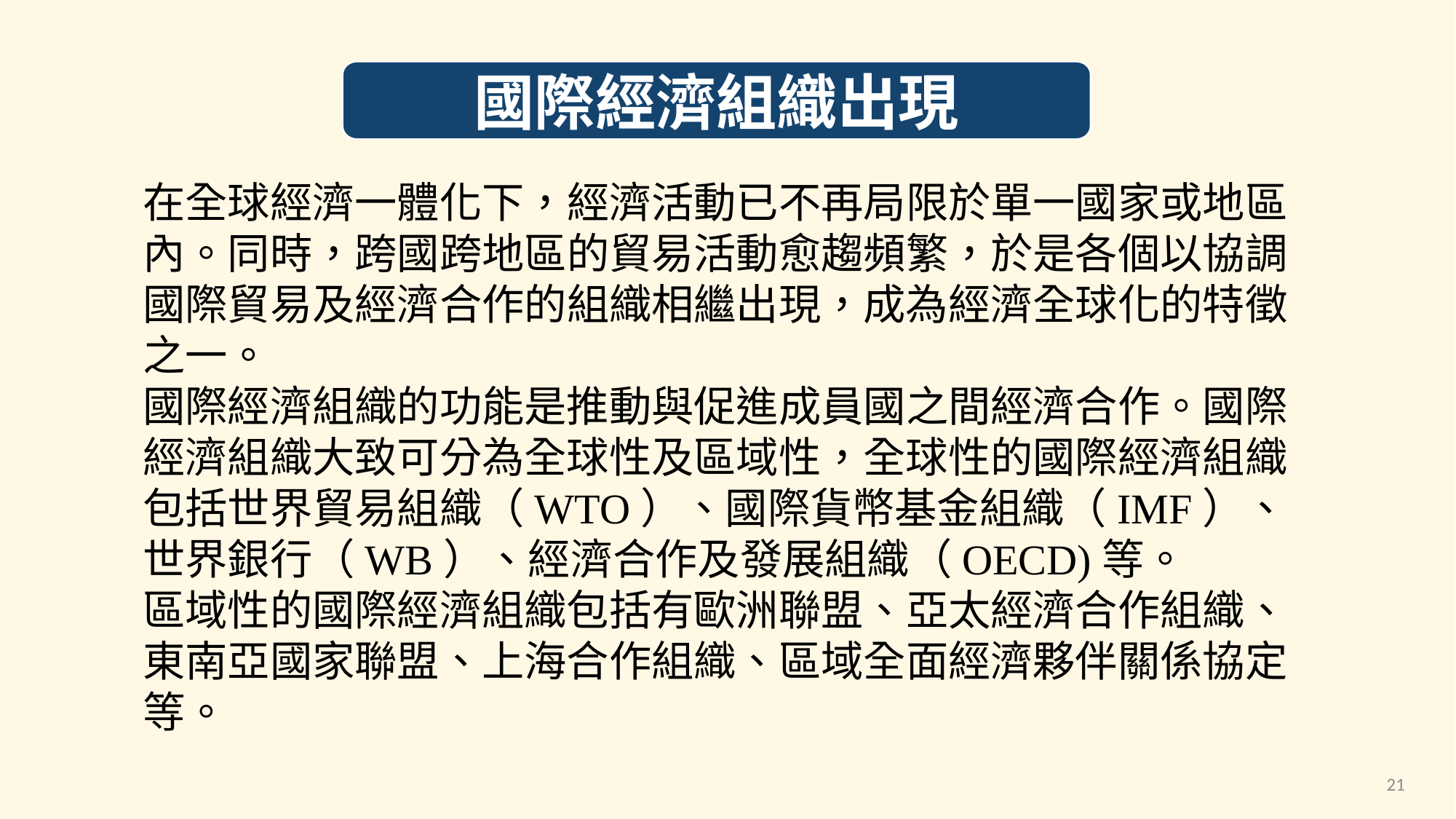

國際經濟組織出現
在全球經濟一體化下，經濟活動已不再局限於單一國家或地區內。同時，跨國跨地區的貿易活動愈趨頻繁，於是各個以協調國際貿易及經濟合作的組織相繼出現，成為經濟全球化的特徵之一。
國際經濟組織的功能是推動與促進成員國之間經濟合作。國際經濟組織大致可分為全球性及區域性，全球性的國際經濟組織包括世界貿易組織（WTO）、國際貨幣基金組織（IMF）、世界銀行（WB）、經濟合作及發展組織（OECD)等。
區域性的國際經濟組織包括有歐洲聯盟、亞太經濟合作組織、東南亞國家聯盟、上海合作組織、區域全面經濟夥伴關係協定等。